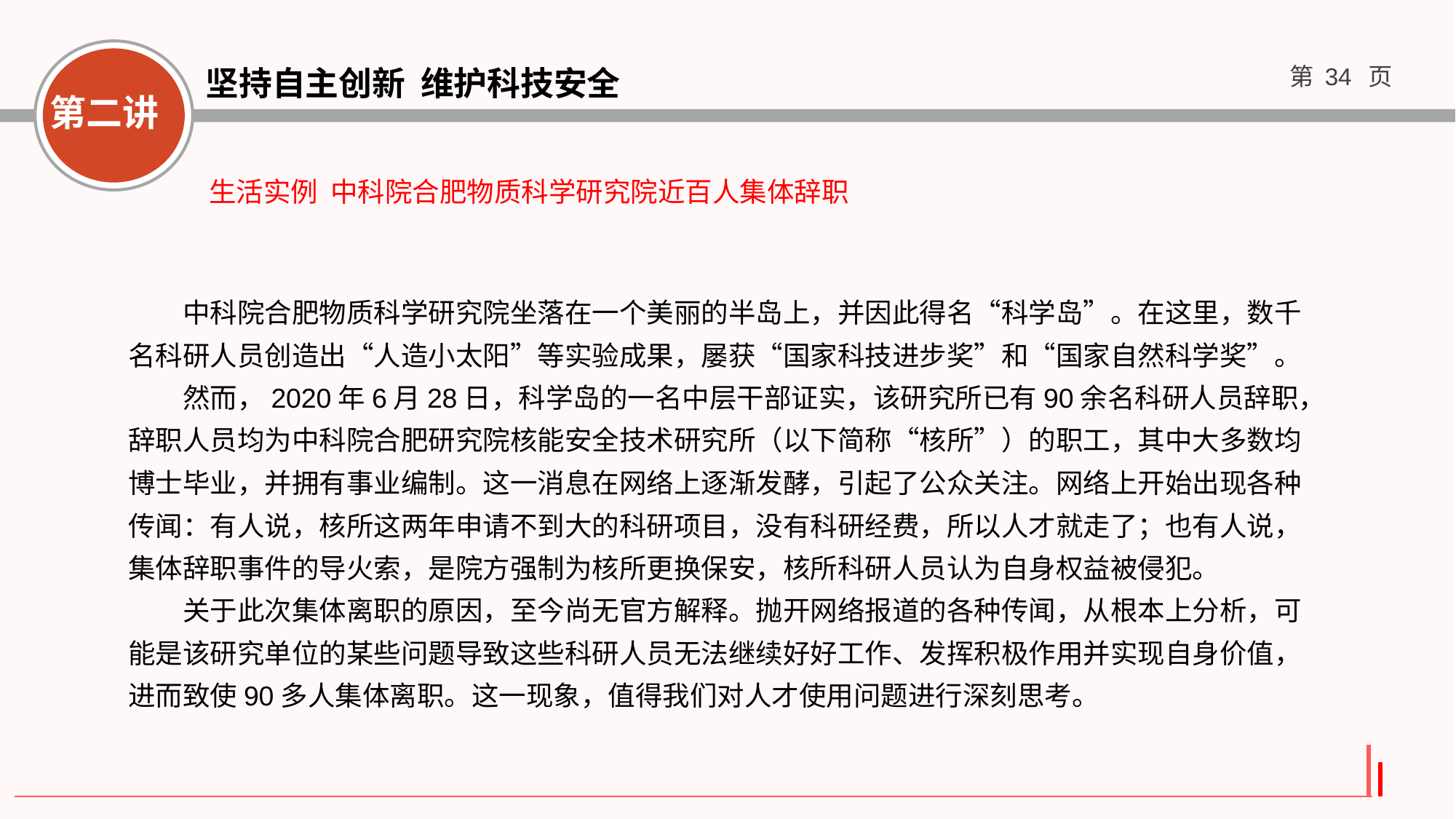

生活实例  中科院合肥物质科学研究院近百人集体辞职
中科院合肥物质科学研究院坐落在一个美丽的半岛上，并因此得名“科学岛”。在这里，数千名科研人员创造出“人造小太阳”等实验成果，屡获“国家科技进步奖”和“国家自然科学奖”。
然而，2020年6月28日，科学岛的一名中层干部证实，该研究所已有90余名科研人员辞职，辞职人员均为中科院合肥研究院核能安全技术研究所（以下简称“核所”）的职工，其中大多数均博士毕业，并拥有事业编制。这一消息在网络上逐渐发酵，引起了公众关注。网络上开始出现各种传闻：有人说，核所这两年申请不到大的科研项目，没有科研经费，所以人才就走了；也有人说，集体辞职事件的导火索，是院方强制为核所更换保安，核所科研人员认为自身权益被侵犯。
关于此次集体离职的原因，至今尚无官方解释。抛开网络报道的各种传闻，从根本上分析，可能是该研究单位的某些问题导致这些科研人员无法继续好好工作、发挥积极作用并实现自身价值，进而致使90多人集体离职。这一现象，值得我们对人才使用问题进行深刻思考。